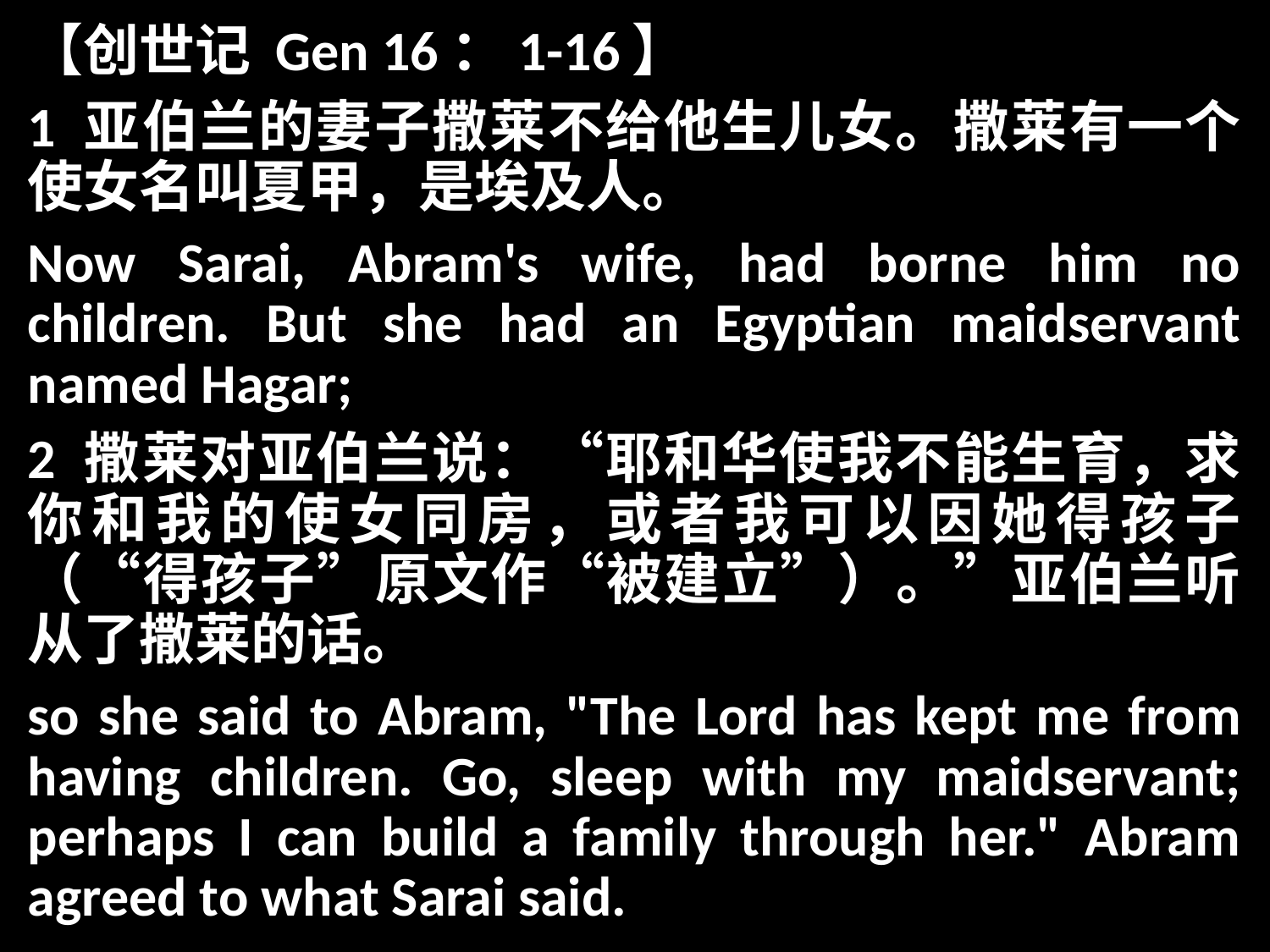

【创世记 Gen 16：1-16】
1 亚伯兰的妻子撒莱不给他生儿女。撒莱有一个使女名叫夏甲，是埃及人。
Now Sarai, Abram's wife, had borne him no children. But she had an Egyptian maidservant named Hagar;
2 撒莱对亚伯兰说：“耶和华使我不能生育，求你和我的使女同房，或者我可以因她得孩子（“得孩子”原文作“被建立”）。”亚伯兰听从了撒莱的话。
so she said to Abram, "The Lord has kept me from having children. Go, sleep with my maidservant; perhaps I can build a family through her." Abram agreed to what Sarai said.